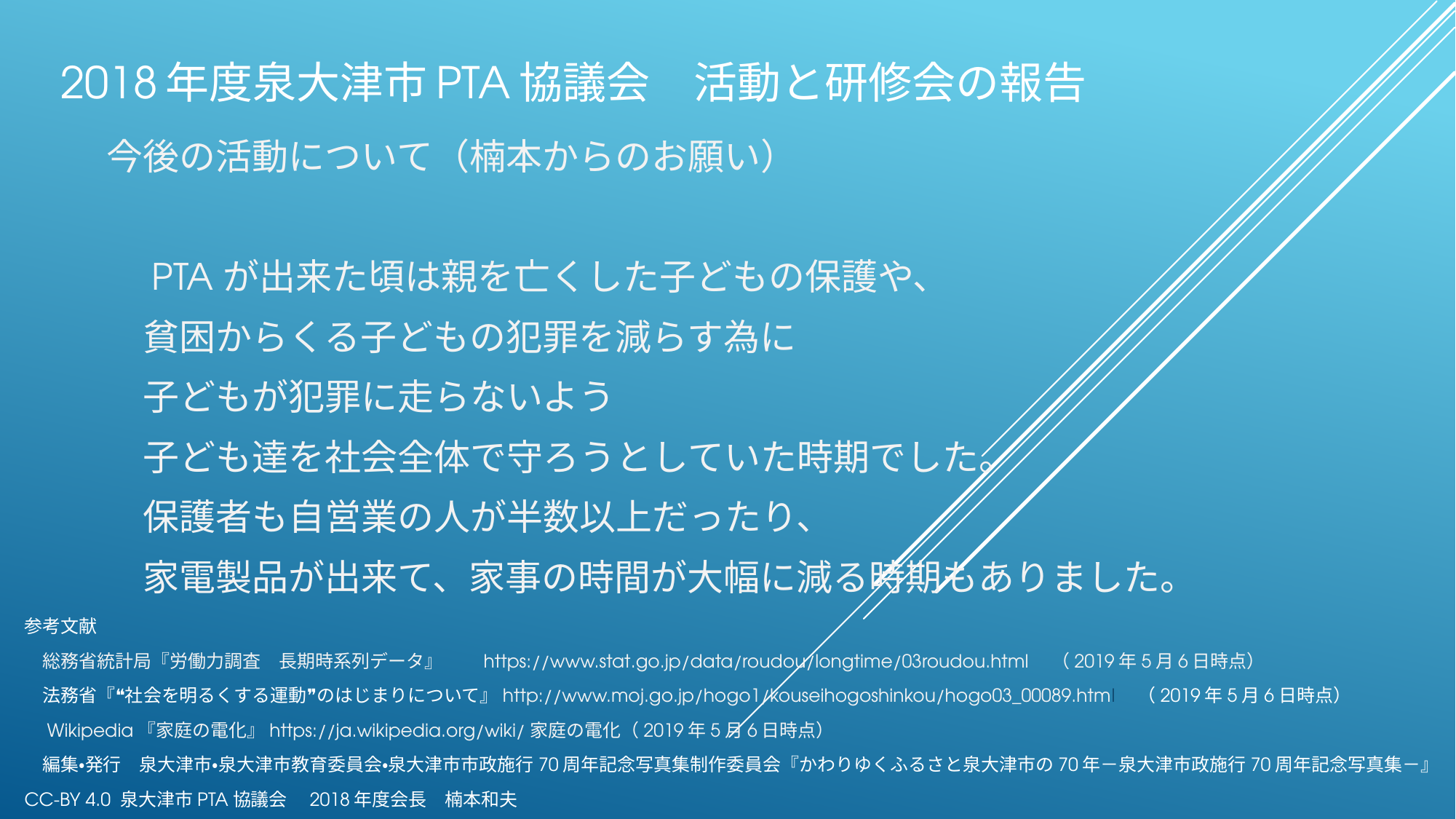

# 2018年度泉大津市PTA協議会　活動と研修会の報告
今後の活動について（楠本からのお願い）

　PTAが出来た頃は親を亡くした子どもの保護や、
　貧困からくる子どもの犯罪を減らす為に
　子どもが犯罪に走らないよう
　子ども達を社会全体で守ろうとしていた時期でした。
　保護者も自営業の人が半数以上だったり、
　家電製品が出来て、家事の時間が大幅に減る時期もありました。
参考文献
　総務省統計局『労働力調査　長期時系列データ』　　https://www.stat.go.jp/data/roudou/longtime/03roudou.html　（2019年5月6日時点）
　法務省『❝社会を明るくする運動❞のはじまりについて』http://www.moj.go.jp/hogo1/kouseihogoshinkou/hogo03_00089.html　（2019年5月6日時点）
　Wikipedia『家庭の電化』https://ja.wikipedia.org/wiki/家庭の電化（2019年5月6日時点）
　編集・発行　泉大津市・泉大津市教育委員会・泉大津市市政施行70周年記念写真集制作委員会『かわりゆくふるさと泉大津市の70年－泉大津市政施行70周年記念写真集－』
CC-BY 4.0 泉大津市PTA協議会　2018年度会長　楠本和夫